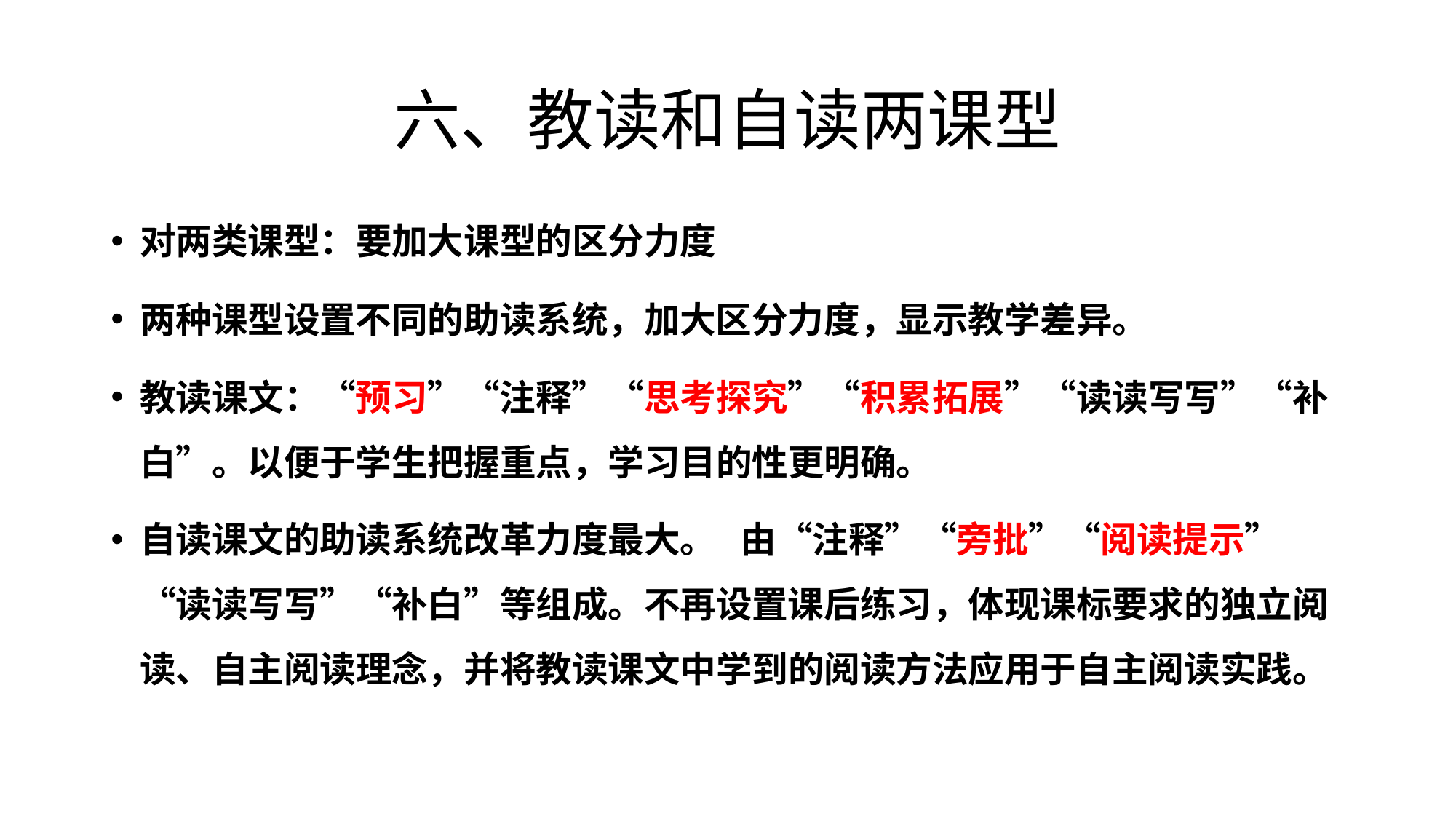

# 六、教读和自读两课型
对两类课型：要加大课型的区分力度
两种课型设置不同的助读系统，加大区分力度，显示教学差异。
教读课文：“预习”“注释”“思考探究”“积累拓展”“读读写写”“补白”。以便于学生把握重点，学习目的性更明确。
自读课文的助读系统改革力度最大。   由“注释”“旁批”“阅读提示”“读读写写”“补白”等组成。不再设置课后练习，体现课标要求的独立阅读、自主阅读理念，并将教读课文中学到的阅读方法应用于自主阅读实践。